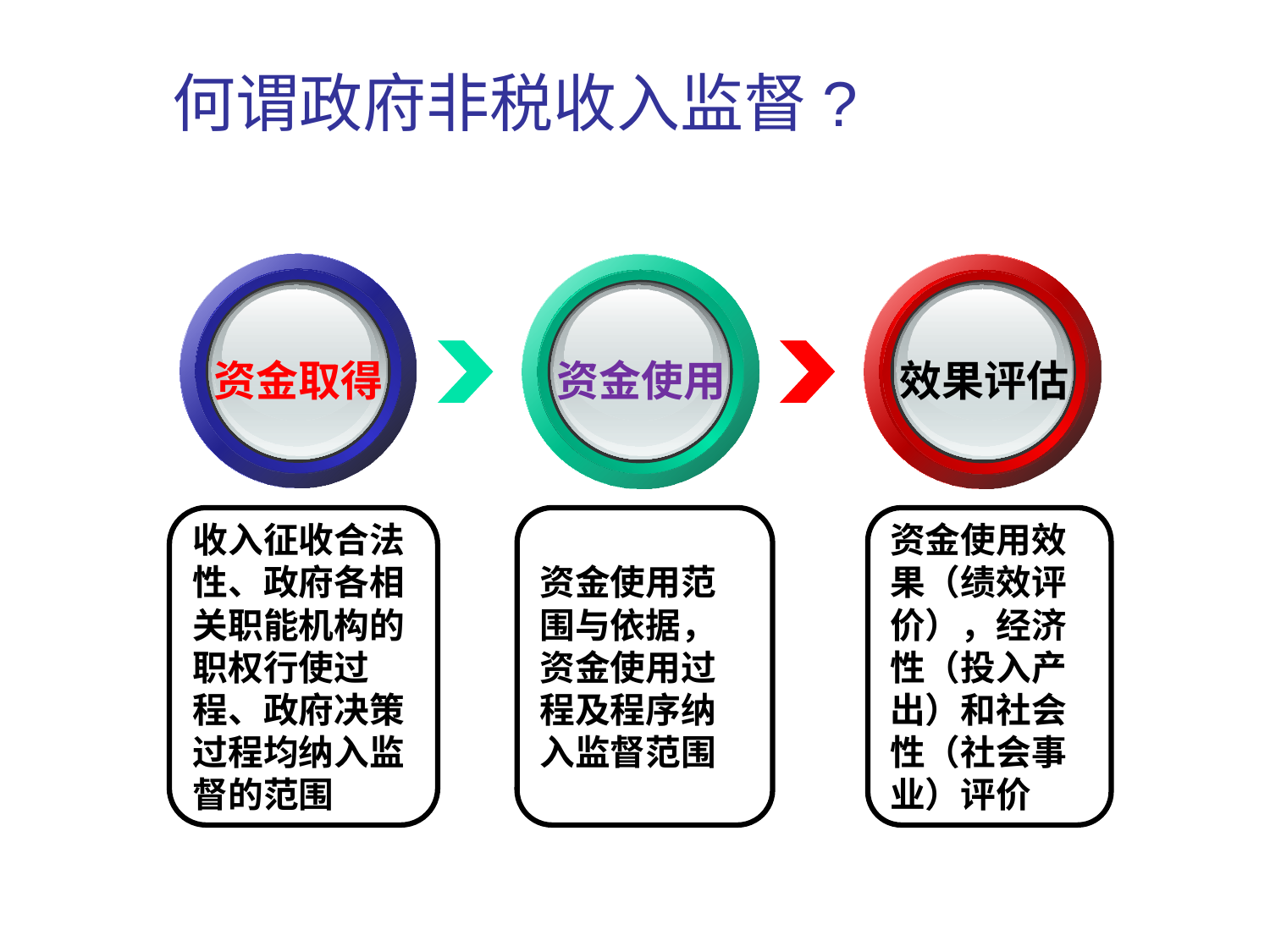

# 何谓政府非税收入监督?

资金取得
资金使用
效果评估
收入征收合法性、政府各相关职能机构的职权行使过程、政府决策过程均纳入监督的范围
资金使用范围与依据，资金使用过程及程序纳入监督范围
资金使用效果（绩效评价），经济性（投入产出）和社会性（社会事业）评价